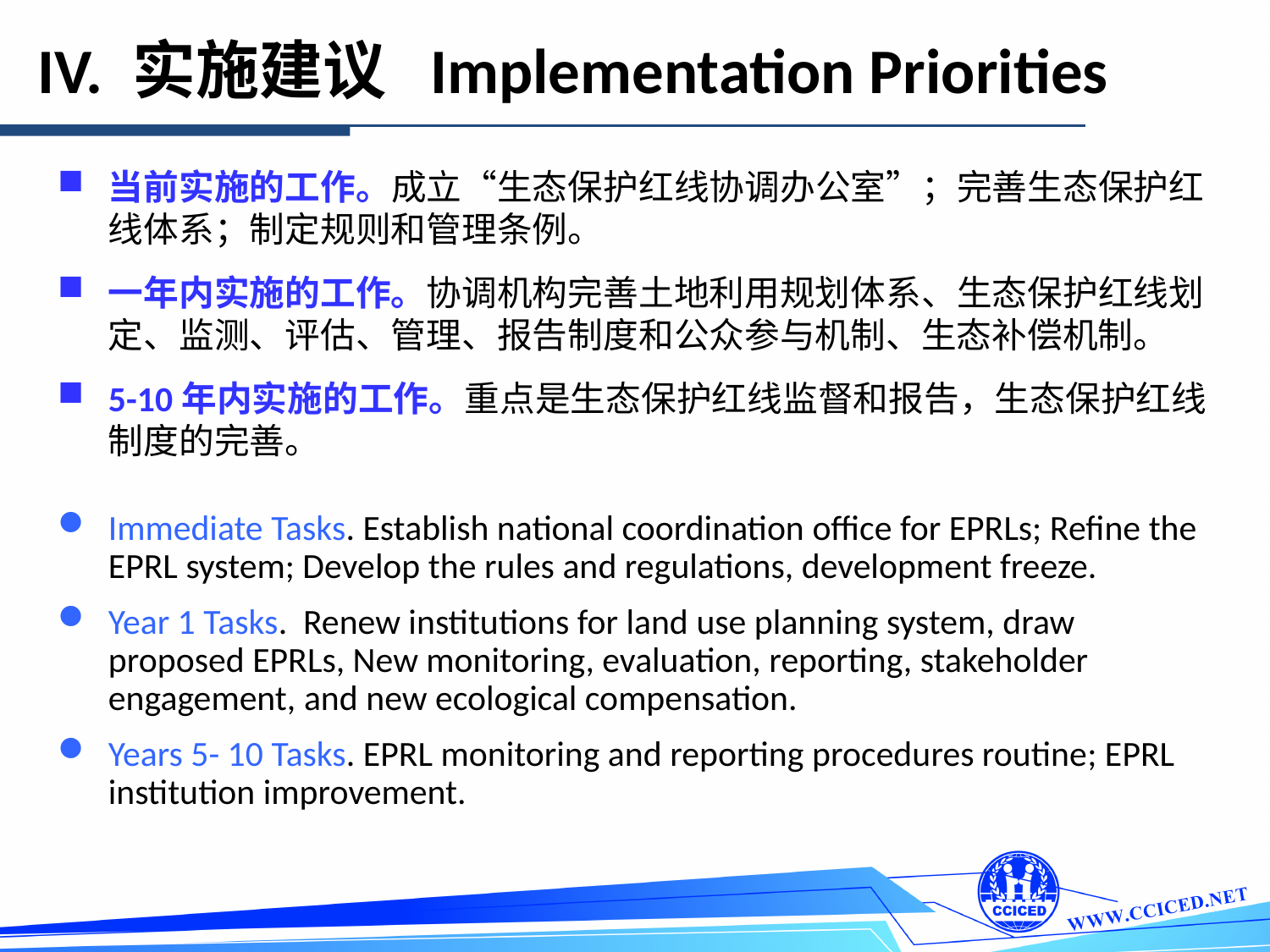

IV. 实施建议  Implementation Priorities
当前实施的工作。成立“生态保护红线协调办公室”；完善生态保护红线体系；制定规则和管理条例。
一年内实施的工作。协调机构完善土地利用规划体系、生态保护红线划定、监测、评估、管理、报告制度和公众参与机制、生态补偿机制。
5-10年内实施的工作。重点是生态保护红线监督和报告，生态保护红线制度的完善。
Immediate Tasks. Establish national coordination office for EPRLs; Refine the EPRL system; Develop the rules and regulations, development freeze.
Year 1 Tasks.  Renew institutions for land use planning system, draw proposed EPRLs, New monitoring, evaluation, reporting, stakeholder engagement, and new ecological compensation.
Years 5- 10 Tasks. EPRL monitoring and reporting procedures routine; EPRL institution improvement.